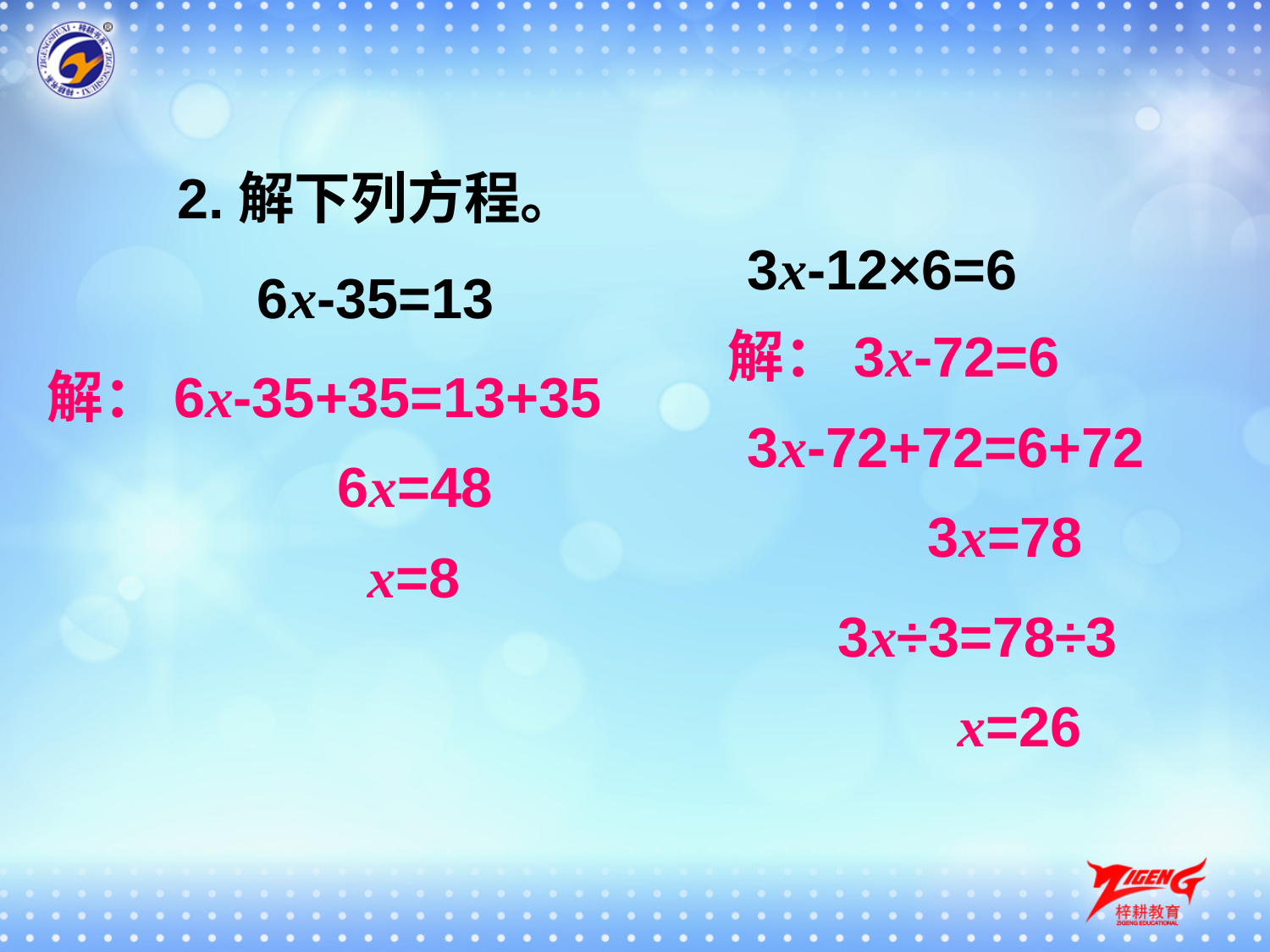

2.解下列方程。
3x-12×6=6
6x-35=13
解：3x-72=6
解：6x-35+35=13+35
3x-72+72=6+72
6x=48
3x=78
x=8
3x÷3=78÷3
x=26